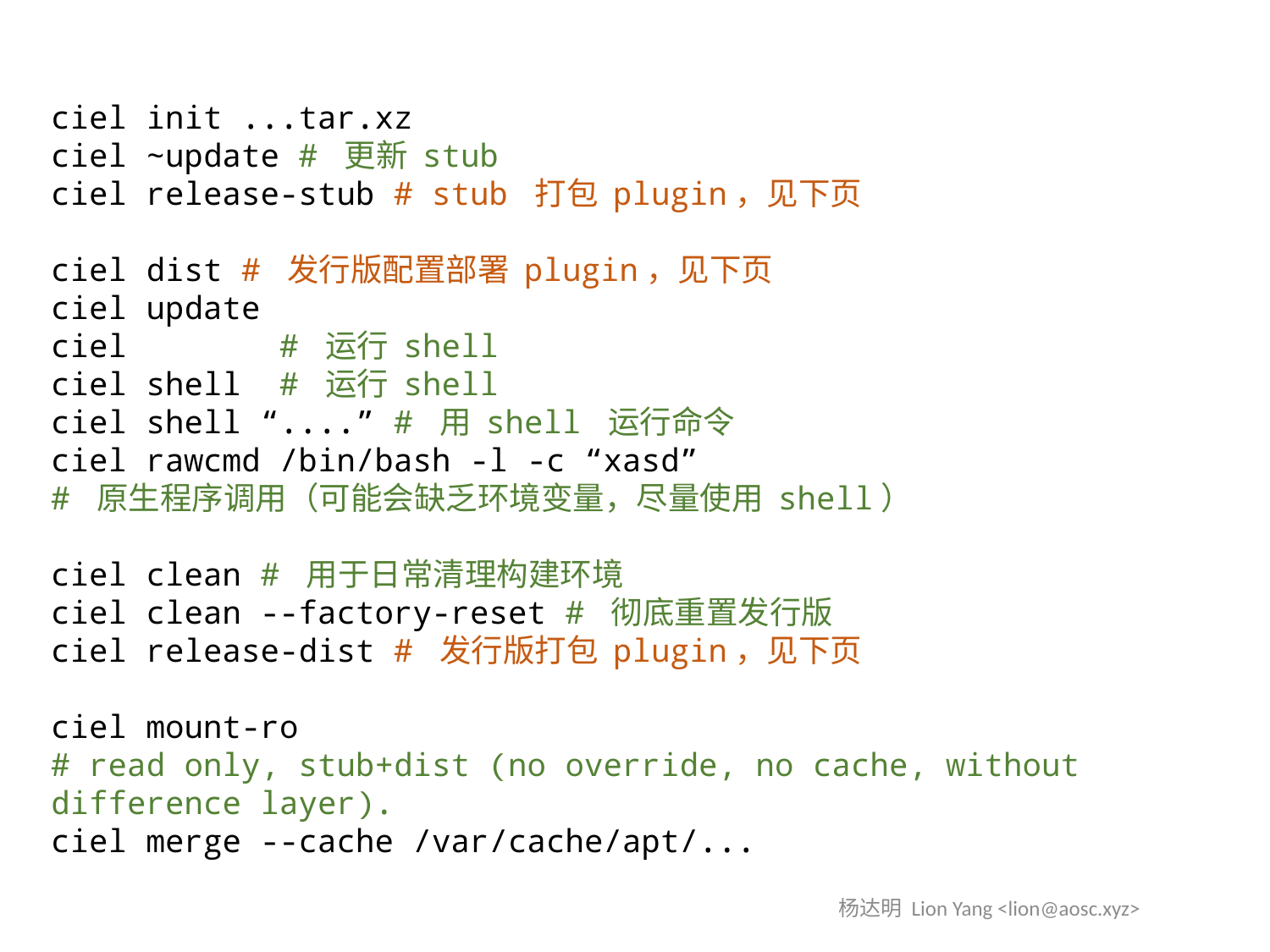

ciel init ...tar.xz
ciel ~update # 更新 stub
ciel release-stub # stub 打包 plugin，见下页

ciel dist # 发行版配置部署 plugin，见下页
ciel update
ciel        # 运行 shell
ciel shell  # 运行 shell
ciel shell “....” # 用 shell 运行命令
ciel rawcmd /bin/bash -l -c “xasd”
# 原生程序调用（可能会缺乏环境变量，尽量使用 shell）

ciel clean # 用于日常清理构建环境
ciel clean --factory-reset # 彻底重置发行版
ciel release-dist # 发行版打包 plugin，见下页

ciel mount-ro
# read only, stub+dist (no override, no cache, without difference layer).
ciel merge --cache /var/cache/apt/...
杨达明 Lion Yang <lion@aosc.xyz>